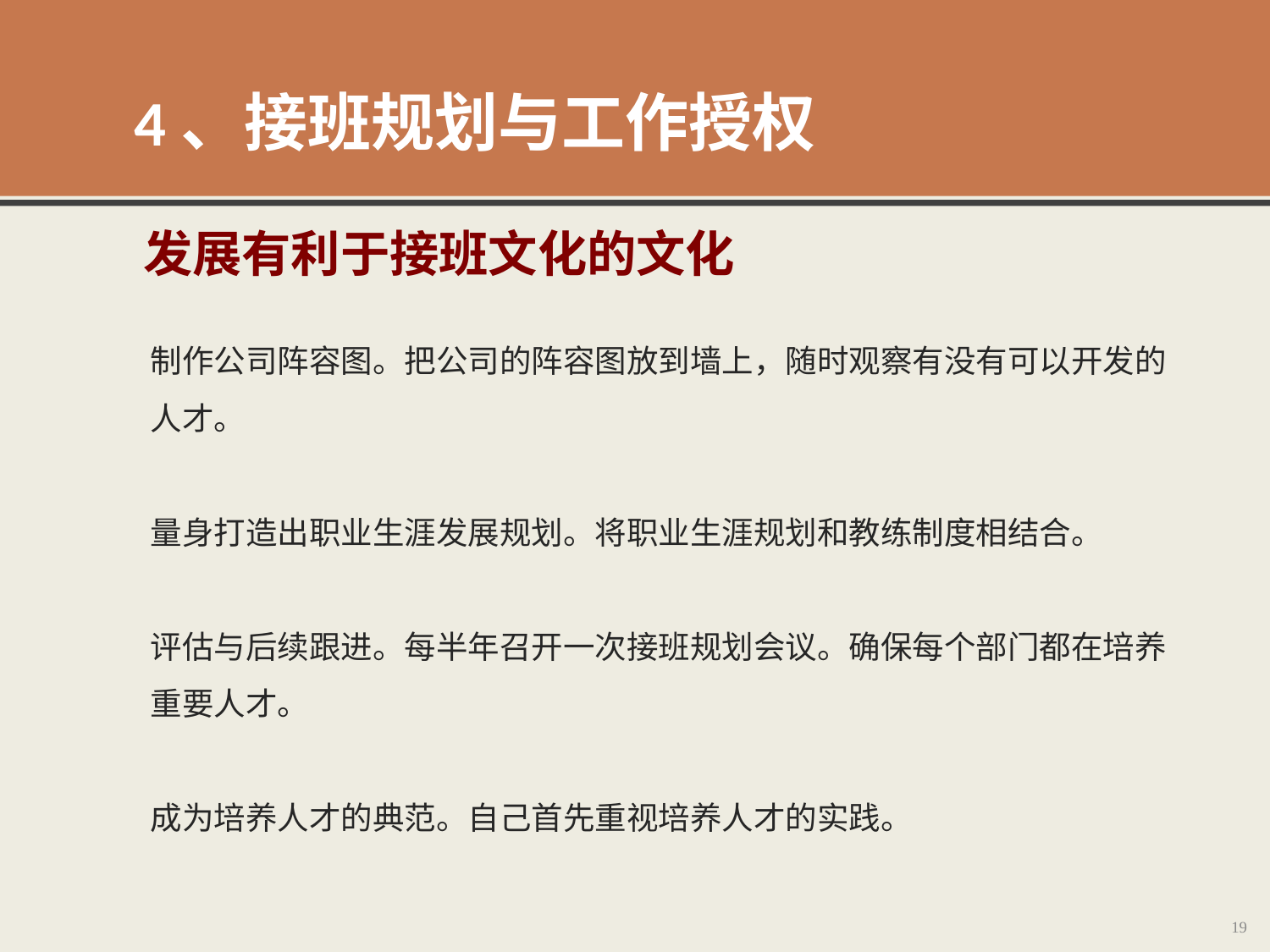

4、接班规划与工作授权

发展有利于接班文化的文化
制作公司阵容图。把公司的阵容图放到墙上，随时观察有没有可以开发的人才。

量身打造出职业生涯发展规划。将职业生涯规划和教练制度相结合。

评估与后续跟进。每半年召开一次接班规划会议。确保每个部门都在培养重要人才。

成为培养人才的典范。自己首先重视培养人才的实践。
19